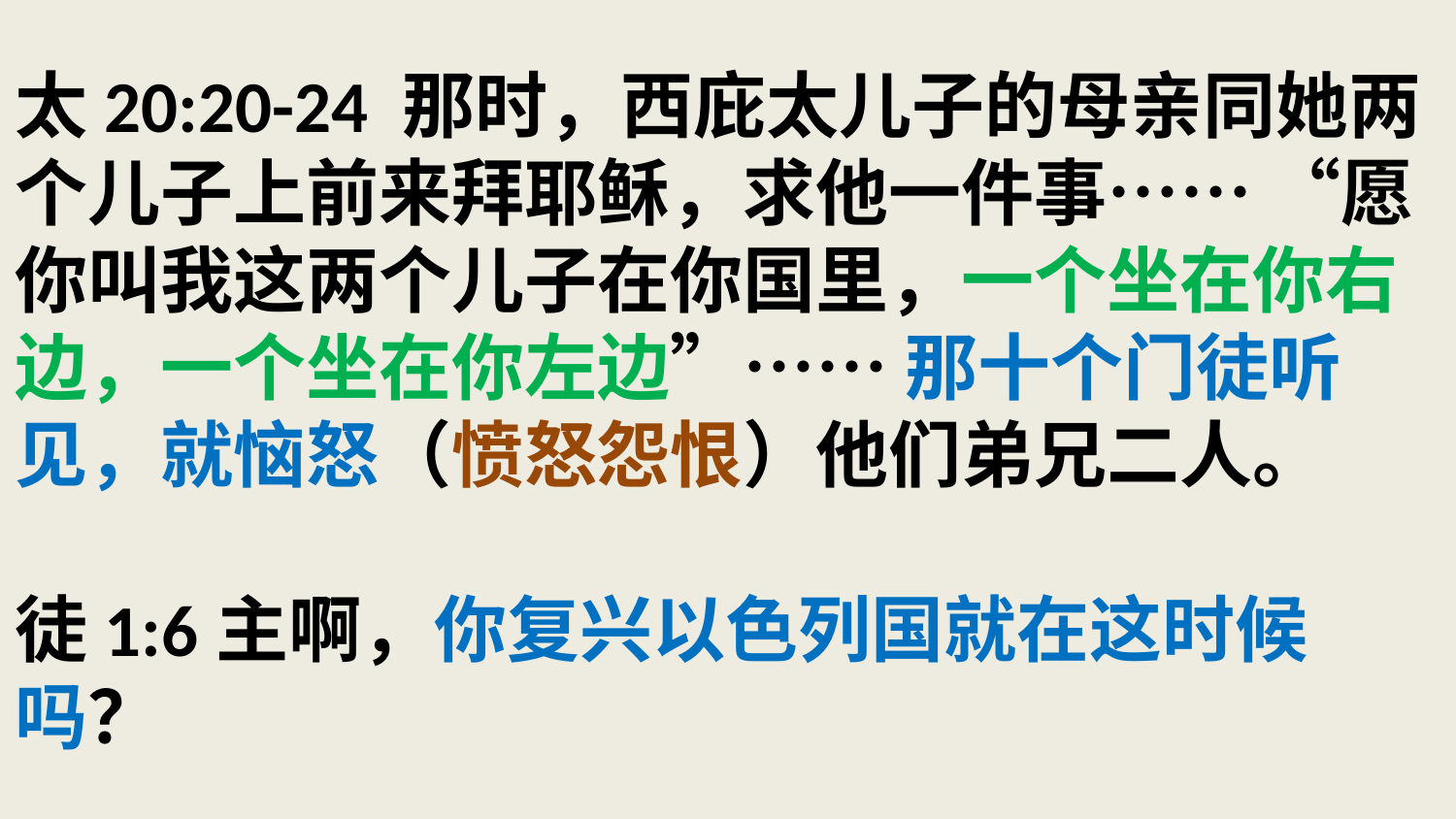

# 太20:20-24 那时，西庇太儿子的母亲同她两个儿子上前来拜耶稣，求他一件事…… “愿你叫我这两个儿子在你国里，一个坐在你右边，一个坐在你左边”…… 那十个门徒听见，就恼怒（愤怒怨恨）他们弟兄二人。 徒1:6主啊，你复兴以色列国就在这时候吗？